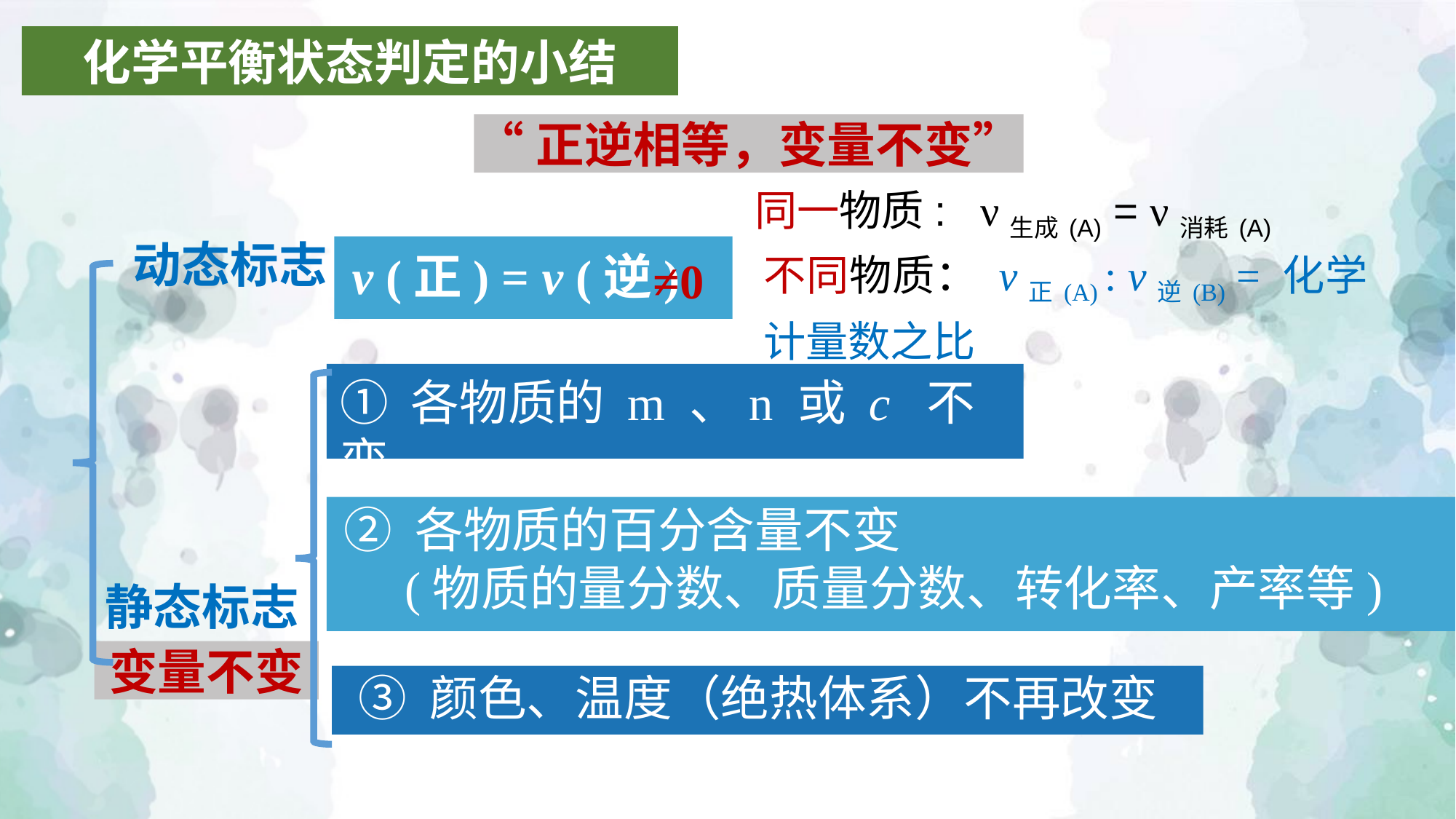

化学平衡状态判定的小结
“正逆相等，变量不变”
同一物质:   ν生成(A) = ν消耗(A)
动态标志
不同物质： v正(A) : v逆(B) = 化学计量数之比

ν (正) = ν (逆)
≠0

① 各物质的 m 、n 或 c  不变

② 各物质的百分含量不变
     (物质的量分数、质量分数、转化率、产率等)

静态标志
变量不变
③ 颜色、温度（绝热体系）不再改变